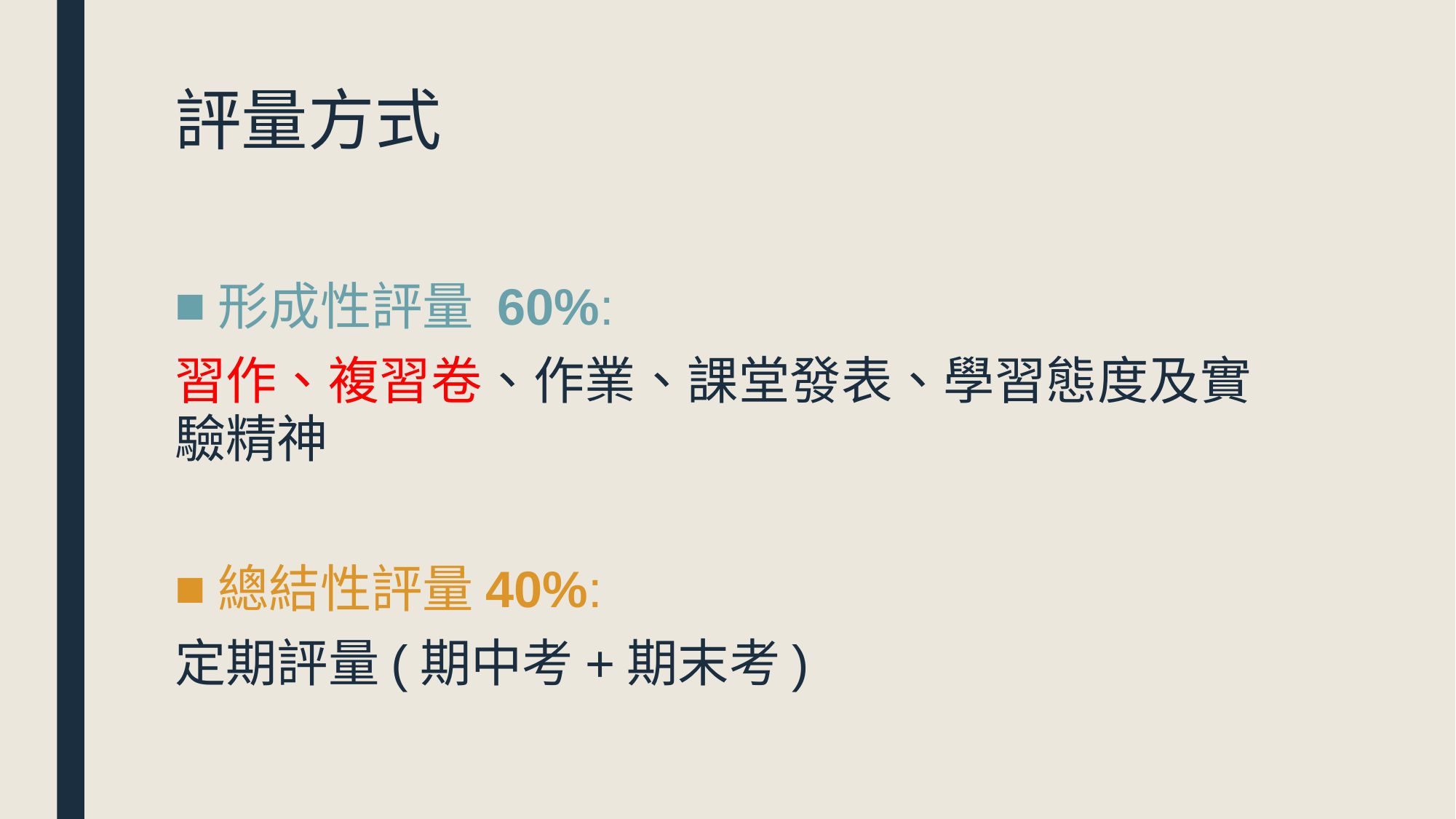

# 評量方式
形成性評量 60%:
習作、複習卷、作業、課堂發表、學習態度及實驗精神

總結性評量40%:
定期評量(期中考+期末考)